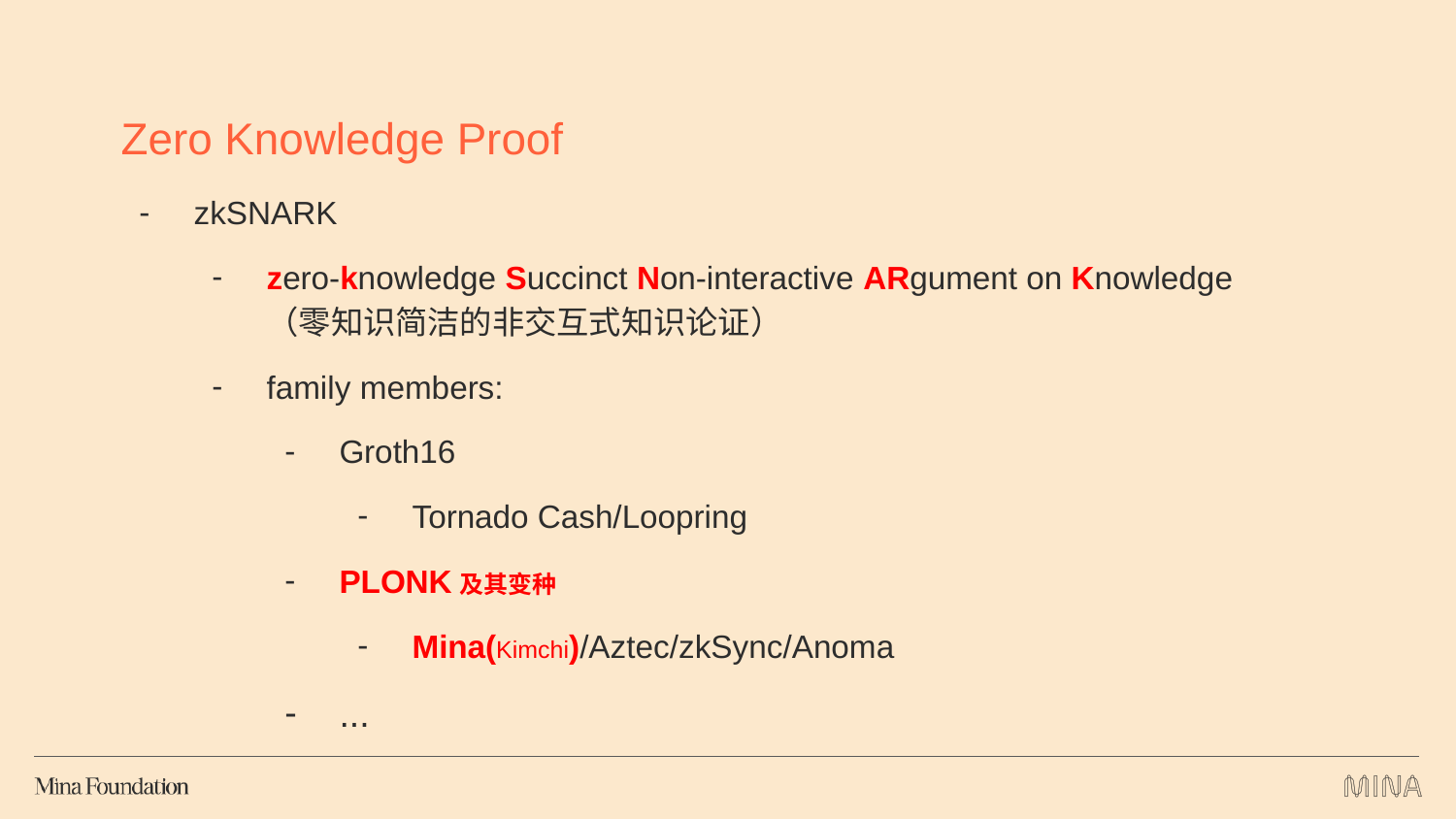

Zero Knowledge Proof
zkSNARK
zero-knowledge Succinct Non-interactive ARgument on Knowledge（零知识简洁的非交互式知识论证）
family members:
Groth16
Tornado Cash/Loopring
PLONK及其变种
Mina(Kimchi)/Aztec/zkSync/Anoma
...